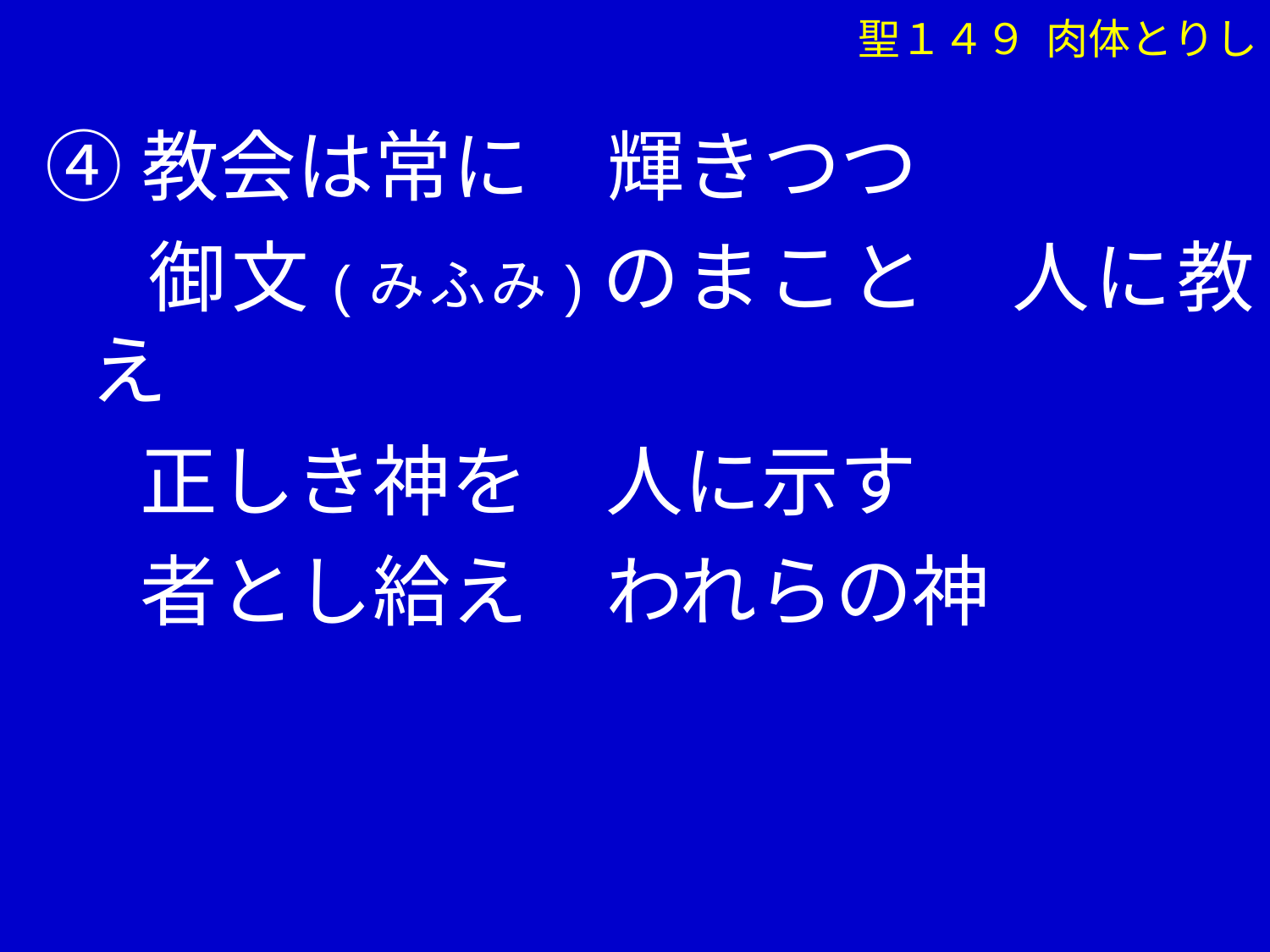

④教会は常に　輝きつつ
　 御文(みふみ)のまこと　人に教え
　 正しき神を　人に示す
　 者とし給え　われらの神

聖１４９  肉体とりし